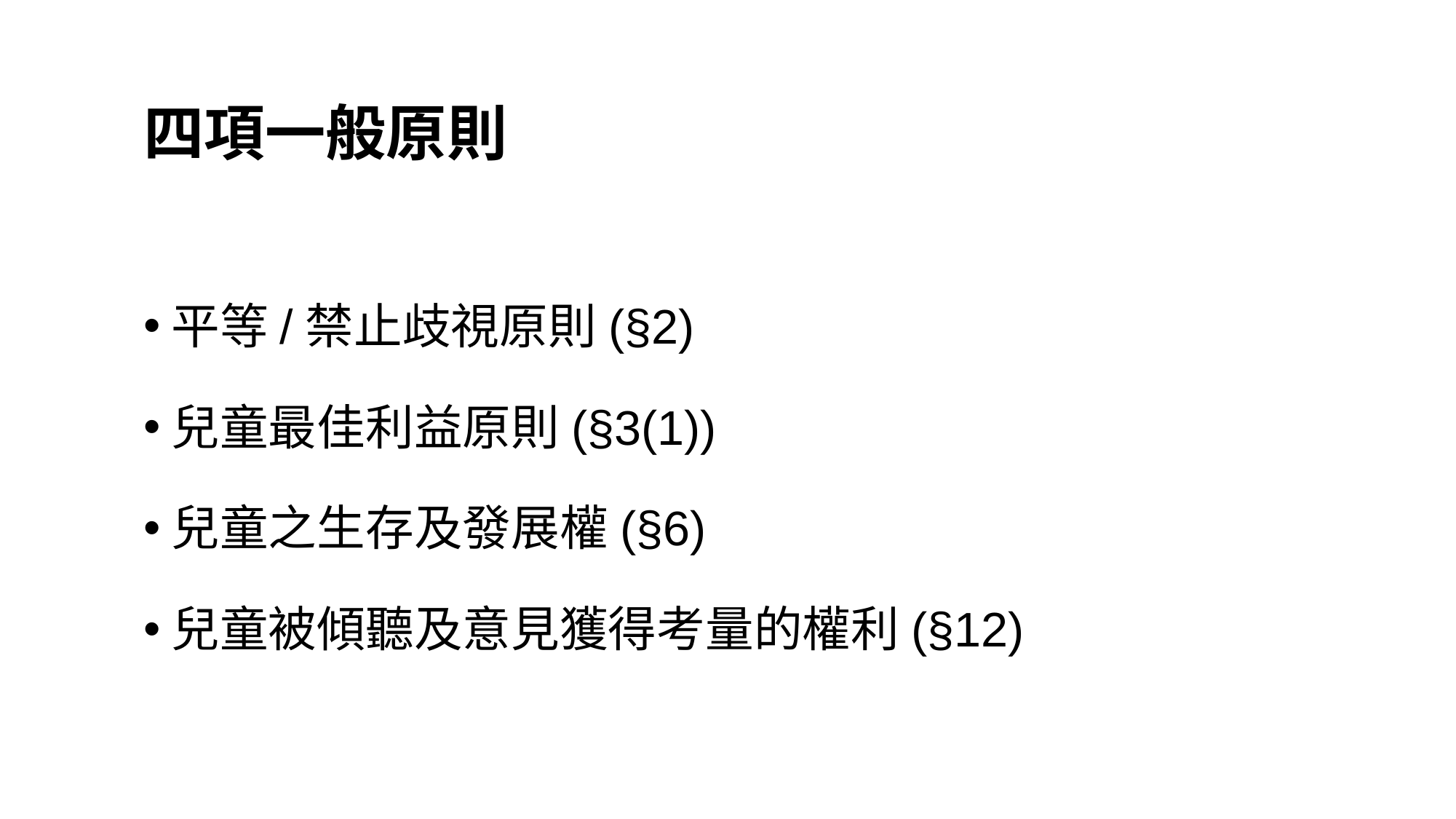

# 四項一般原則
平等/禁止歧視原則(§2)
兒童最佳利益原則(§3(1))
兒童之生存及發展權(§6)
兒童被傾聽及意見獲得考量的權利(§12)